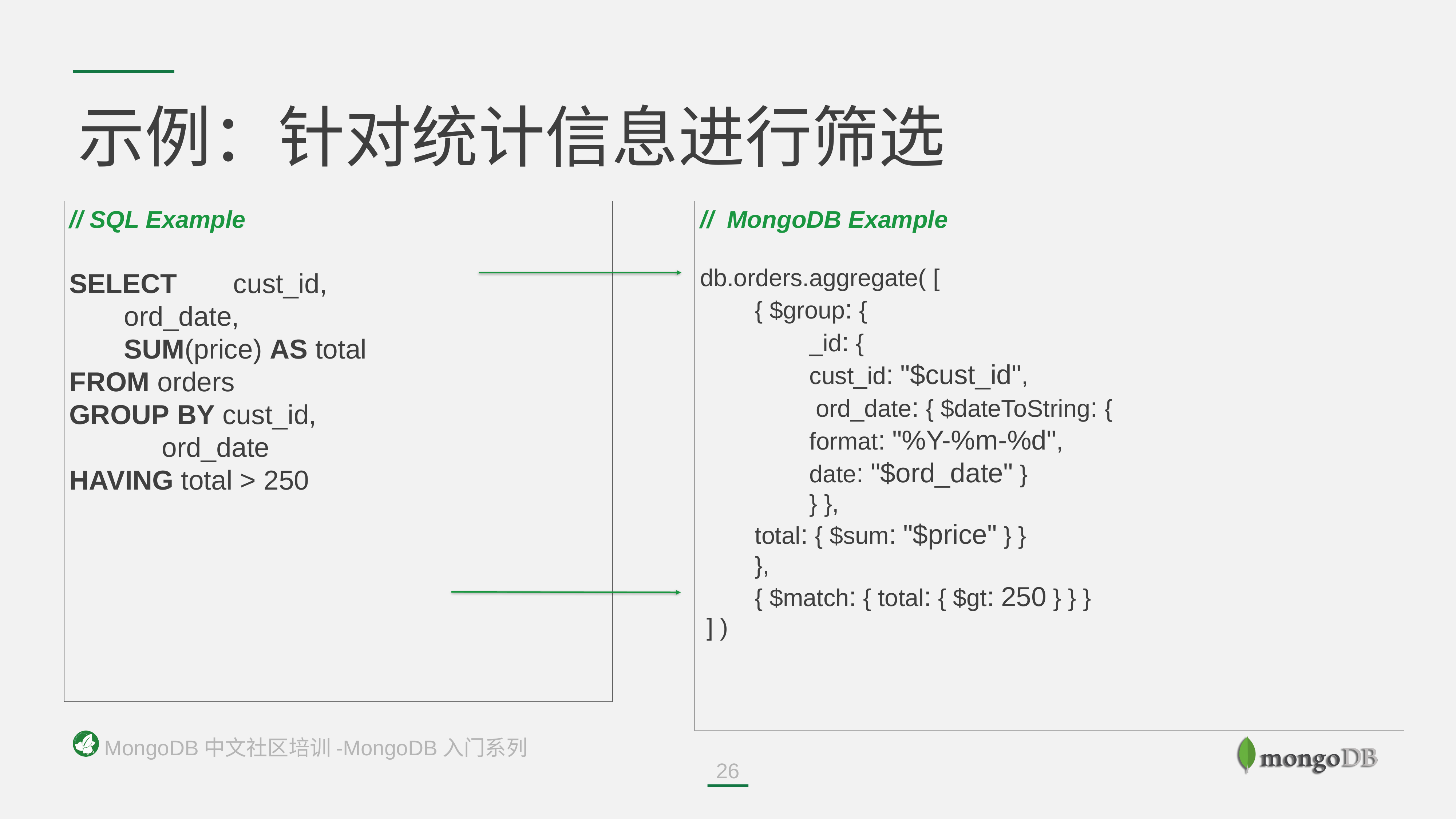

示例：针对统计信息进行筛选
// SQL Example
SELECT 	cust_id,
	ord_date,
	SUM(price) AS total
FROM orders
GROUP BY cust_id,
	     ord_date
HAVING total > 250

//  MongoDB Example

db.orders.aggregate( [
	{ $group: {
		_id: {
		cust_id: "$cust_id",
		 ord_date: { $dateToString: {
		format: "%Y-%m-%d",
		date: "$ord_date" }
		} },
	total: { $sum: "$price" } }
	},
	{ $match: { total: { $gt: 250 } } }
 ] )